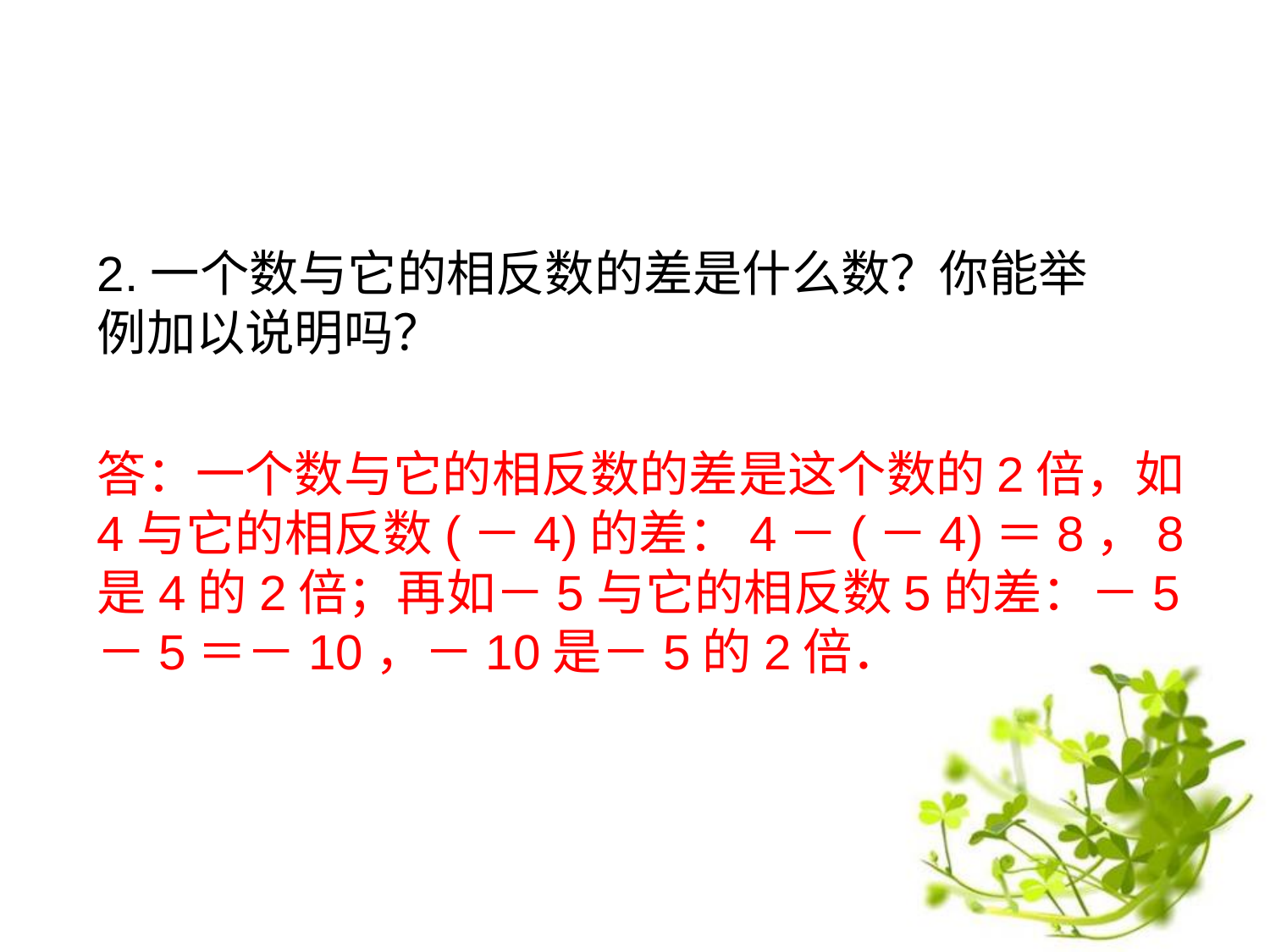

2.一个数与它的相反数的差是什么数？你能举例加以说明吗？
答：一个数与它的相反数的差是这个数的2倍，如4与它的相反数(－4)的差：4－(－4)＝8，8是4的2倍；再如－5与它的相反数5的差：－5－5＝－10，－10是－5的2倍．